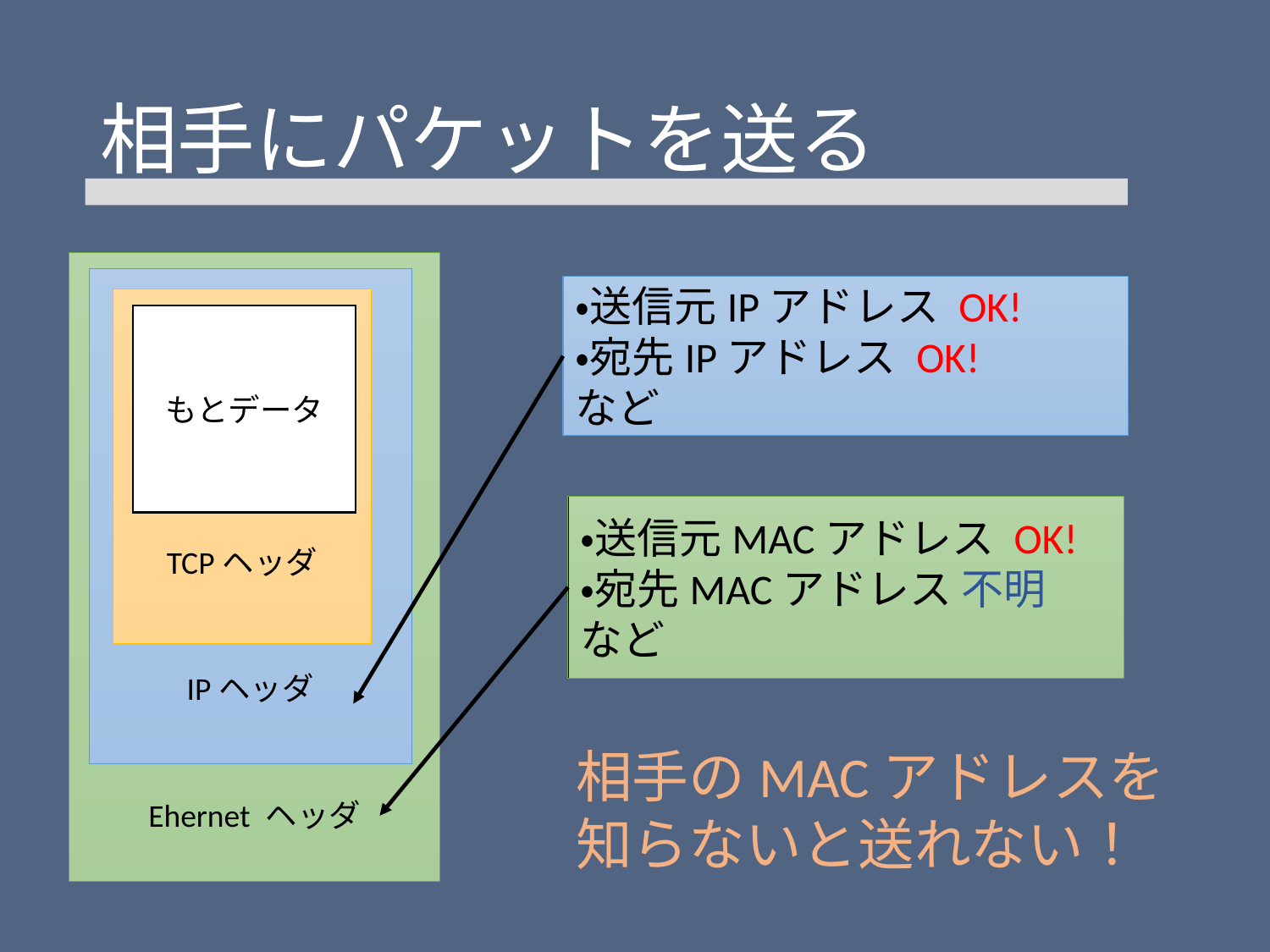

# 相手にパケットを送る

Ehernet ヘッダ

IPヘッダ
・送信元IPアドレス OK!
・宛先IPアドレス OK!
など

TCPヘッダ
もとデータ
・送信元MACアドレス OK!
・宛先MACアドレス 不明
など
相手のMACアドレスを知らないと送れない！